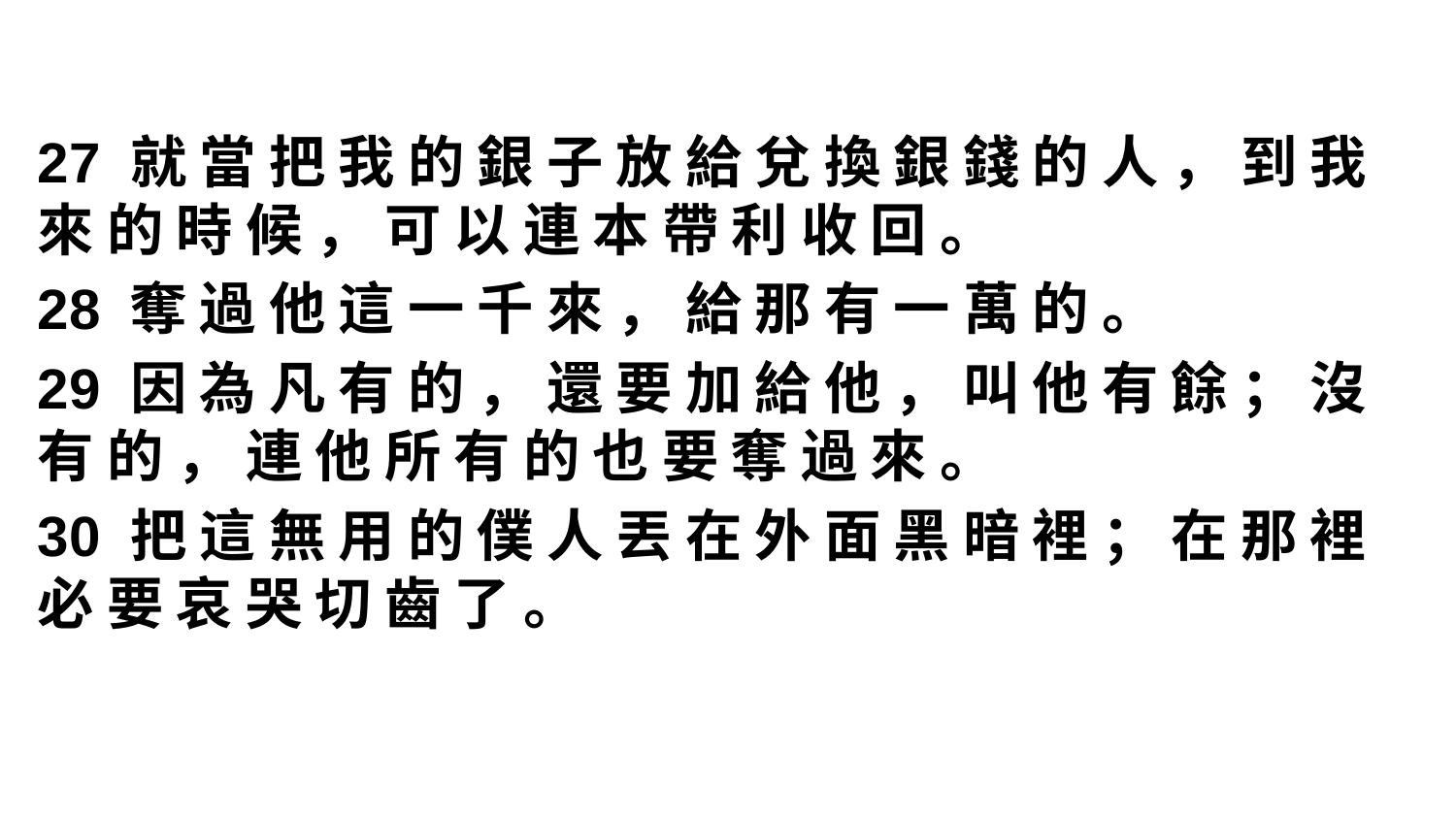

#
27 就 當 把 我 的 銀 子 放 給 兌 換 銀 錢 的 人 ， 到 我 來 的 時 候 ， 可 以 連 本 帶 利 收 回 。
28 奪 過 他 這 一 千 來 ， 給 那 有 一 萬 的 。
29 因 為 凡 有 的 ， 還 要 加 給 他 ， 叫 他 有 餘 ； 沒 有 的 ， 連 他 所 有 的 也 要 奪 過 來 。
30 把 這 無 用 的 僕 人 丟 在 外 面 黑 暗 裡 ； 在 那 裡 必 要 哀 哭 切 齒 了 。